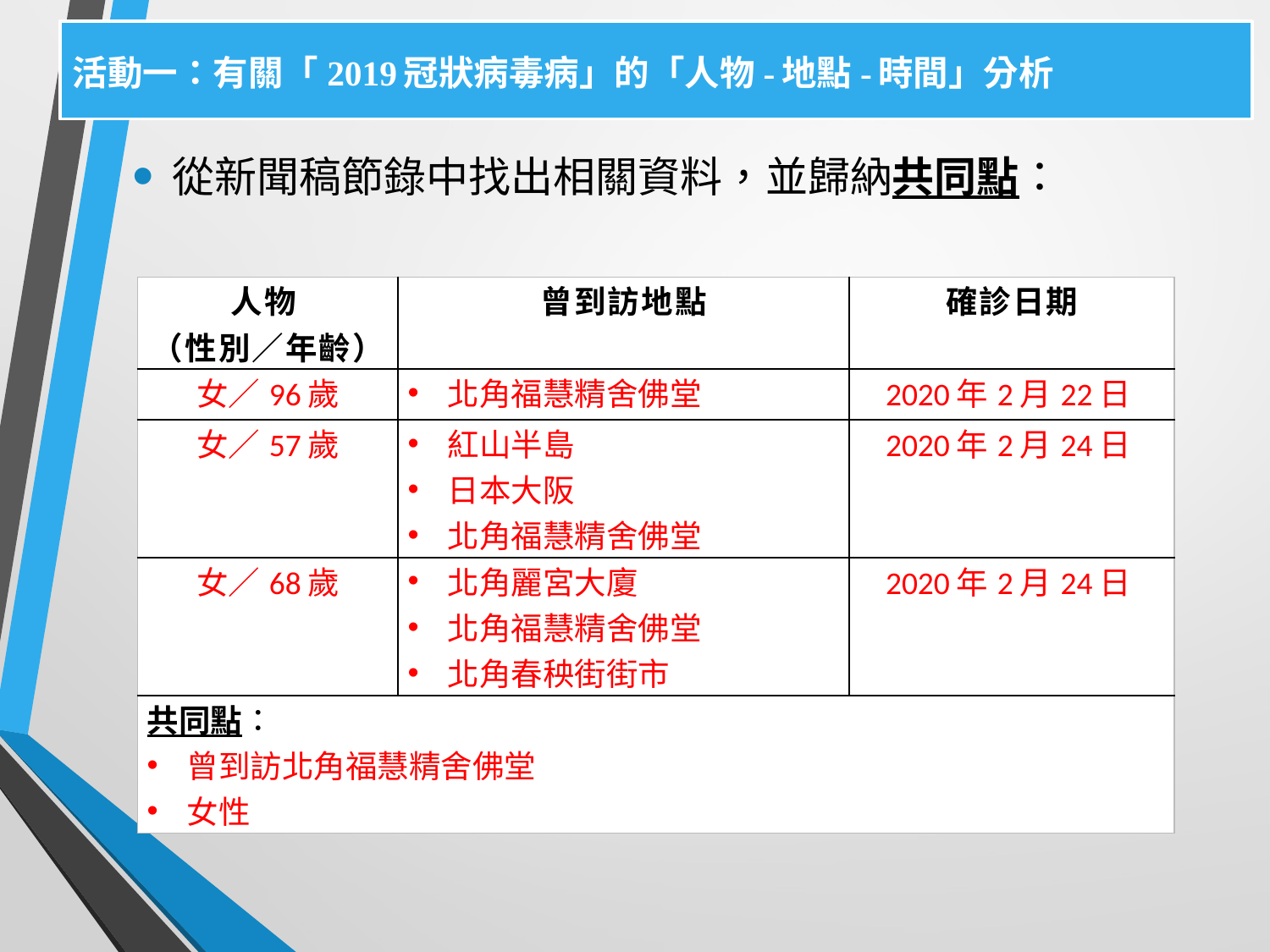

活動一：有關「2019冠狀病毒病」的「人物-地點-時間」分析
從新聞稿節錄中找出相關資料，並歸納共同點：
| 人物 （性別／年齡） | 曾到訪地點 | 確診日期 |
| --- | --- | --- |
| 女／96歲 | 北角福慧精舍佛堂 | 2020年2月22日 |
| 女／57歲 | 紅山半島 日本大阪 北角福慧精舍佛堂 | 2020年2月24日 |
| 女／68歲 | 北角麗宮大廈 北角福慧精舍佛堂 北角春秧街街市 | 2020年2月24日 |
| 共同點： 曾到訪北角福慧精舍佛堂 女性 |  |  |